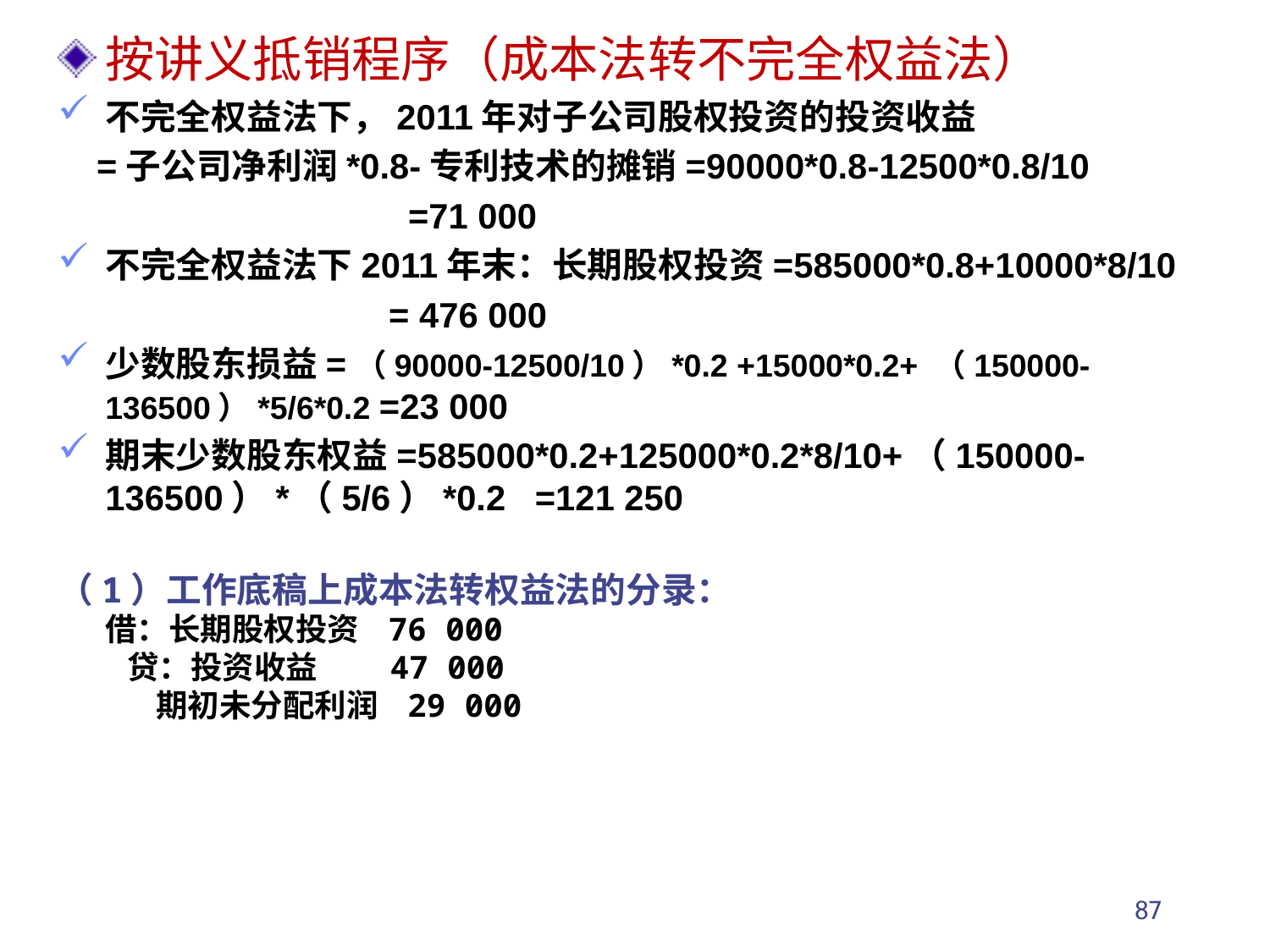

按讲义抵销程序（成本法转不完全权益法）
不完全权益法下，2011年对子公司股权投资的投资收益
    =子公司净利润*0.8-专利技术的摊销=90000*0.8-12500*0.8/10
                                    =71 000
不完全权益法下2011年末：长期股权投资=585000*0.8+10000*8/10
                                  = 476 000
少数股东损益=（90000-12500/10）*0.2 +15000*0.2+ （150000-136500）*5/6*0.2 =23 000
期末少数股东权益=585000*0.2+125000*0.2*8/10+（150000-136500）*（5/6）*0.2   =121 250

（1）工作底稿上成本法转权益法的分录：
借：长期股权投资   76 000
  贷：投资收益         47 000
      期初未分配利润   29 000
87